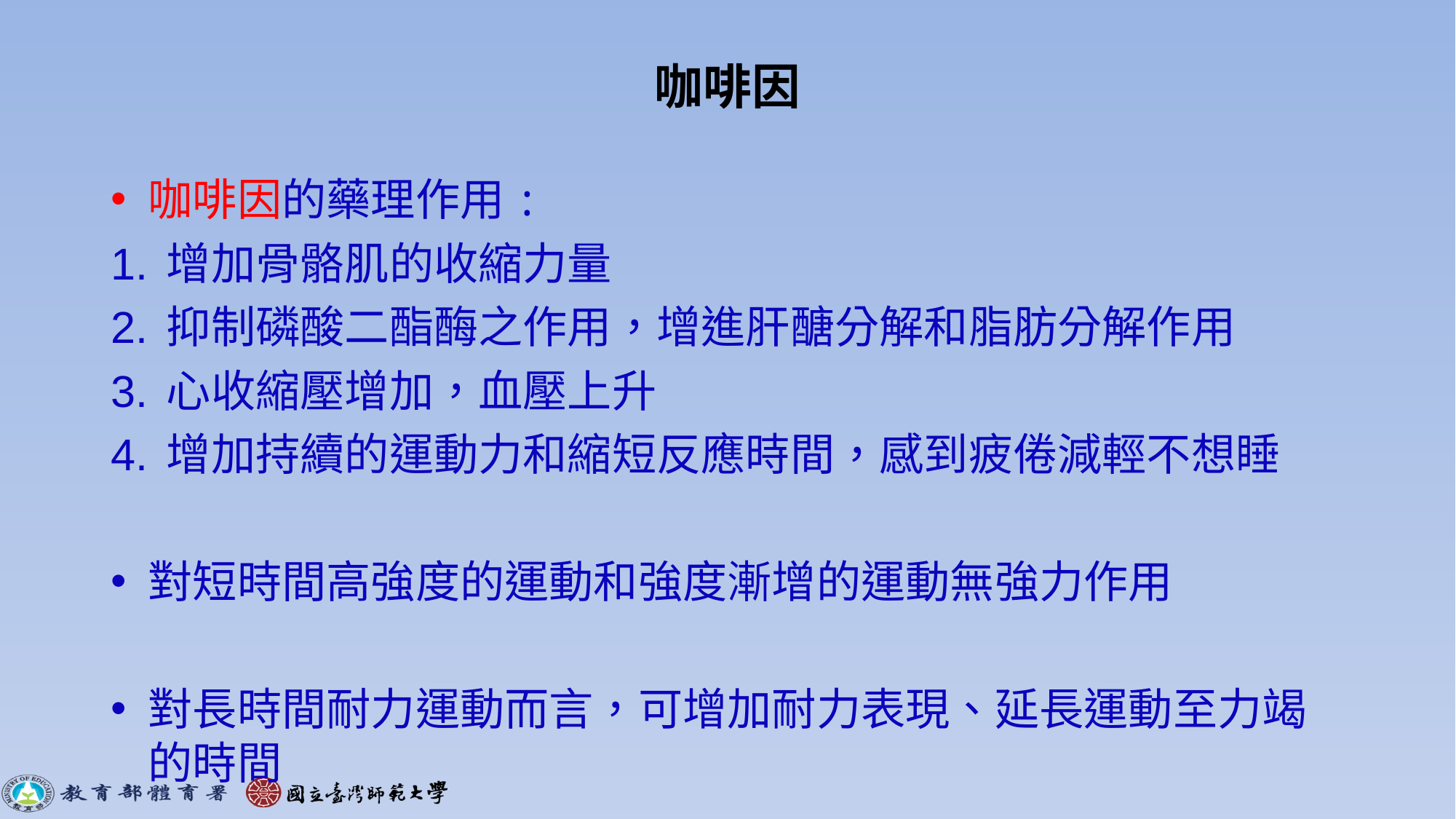

# 咖啡因
咖啡因的藥理作用:
增加骨骼肌的收縮力量
抑制磷酸二酯酶之作用，增進肝醣分解和脂肪分解作用
心收縮壓增加，血壓上升
增加持續的運動力和縮短反應時間，感到疲倦減輕不想睡

對短時間高強度的運動和強度漸增的運動無強力作用

對長時間耐力運動而言，可增加耐力表現、延長運動至力竭的時間